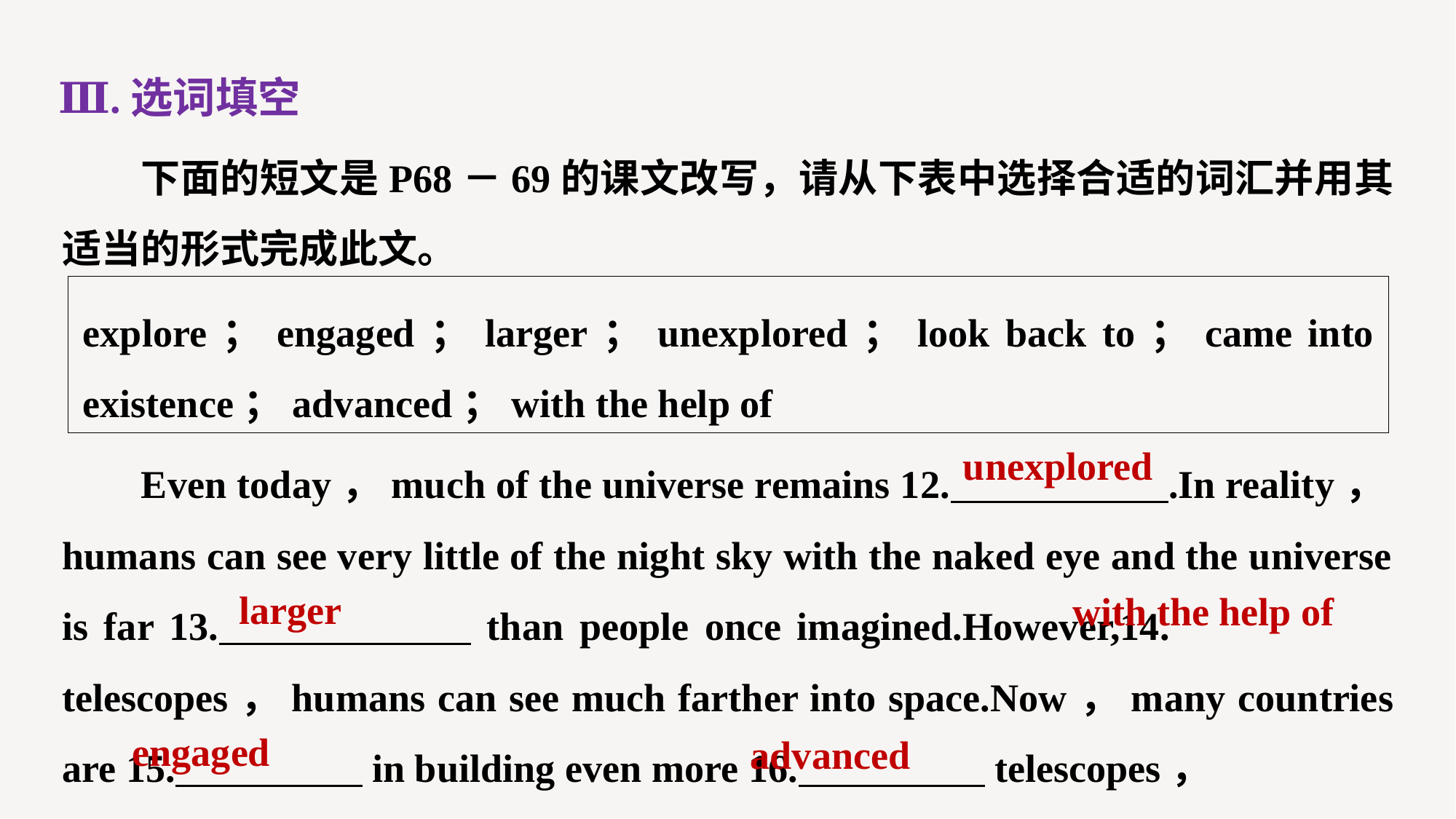

Ⅲ.选词填空
下面的短文是P68－69的课文改写，请从下表中选择合适的词汇并用其适当的形式完成此文。
explore；engaged；larger；unexplored；look back to；came into existence；advanced；with the help of
Even today，much of the universe remains 12.                     .In reality，humans can see very little of the night sky with the naked eye and the universe is far 13.                 than people once imagined.However,14.			 telescopes，humans can see much farther into space.Now，many countries are 15.                    in building even more 16.                    telescopes，
unexplored
larger
with the help of
engaged
advanced